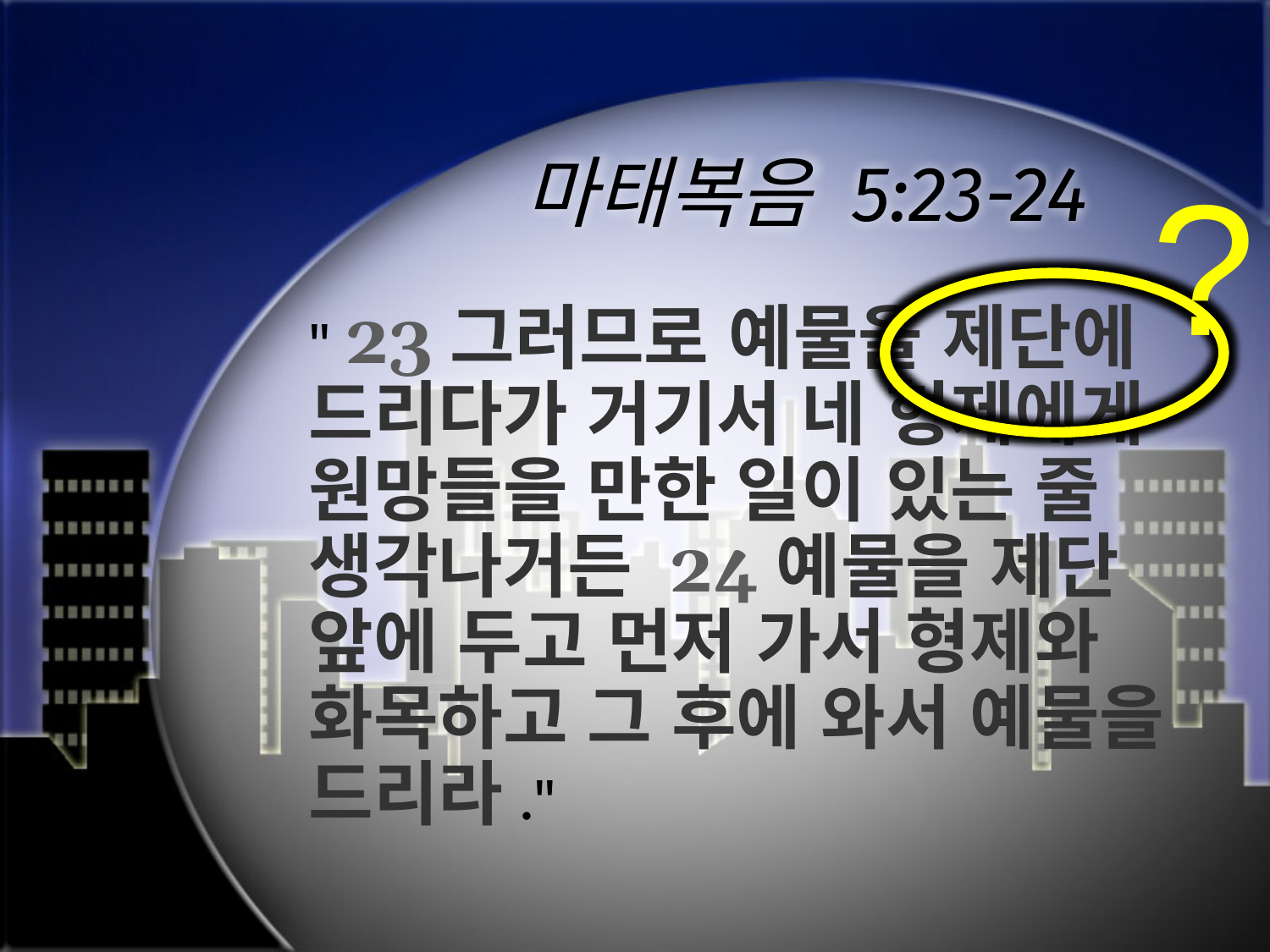

# 마태복음 5:23-24
?

" 23그러므로 예물을 제단에 드리다가 거기서 네 형제에게 원망들을 만한 일이 있는 줄 생각나거든 24예물을 제단 앞에 두고 먼저 가서 형제와 화목하고 그 후에 와서 예물을 드리라."